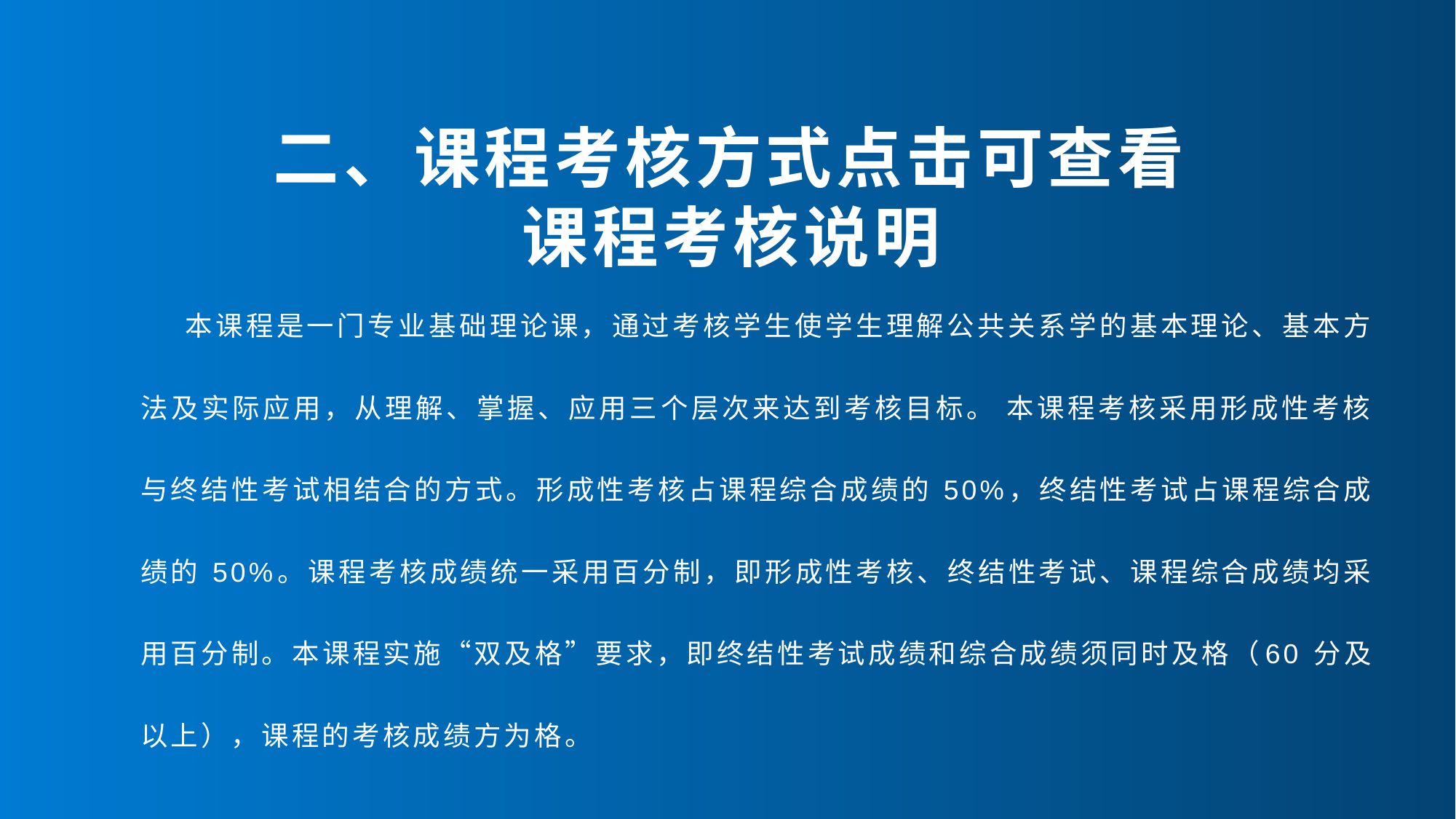

# 二、课程考核方式点击可查看 课程考核说明
      本课程是一门专业基础理论课，通过考核学生使学生理解公共关系学的基本理论、基本方法及实际应用，从理解、掌握、应用三个层次来达到考核目标。 本课程考核采用形成性考核与终结性考试相结合的方式。形成性考核占课程综合成绩的 50%，终结性考试占课程综合成绩的 50%。课程考核成绩统一采用百分制，即形成性考核、终结性考试、课程综合成绩均采用百分制。本课程实施“双及格”要求，即终结性考试成绩和综合成绩须同时及格（60 分及以上），课程的考核成绩方为格。